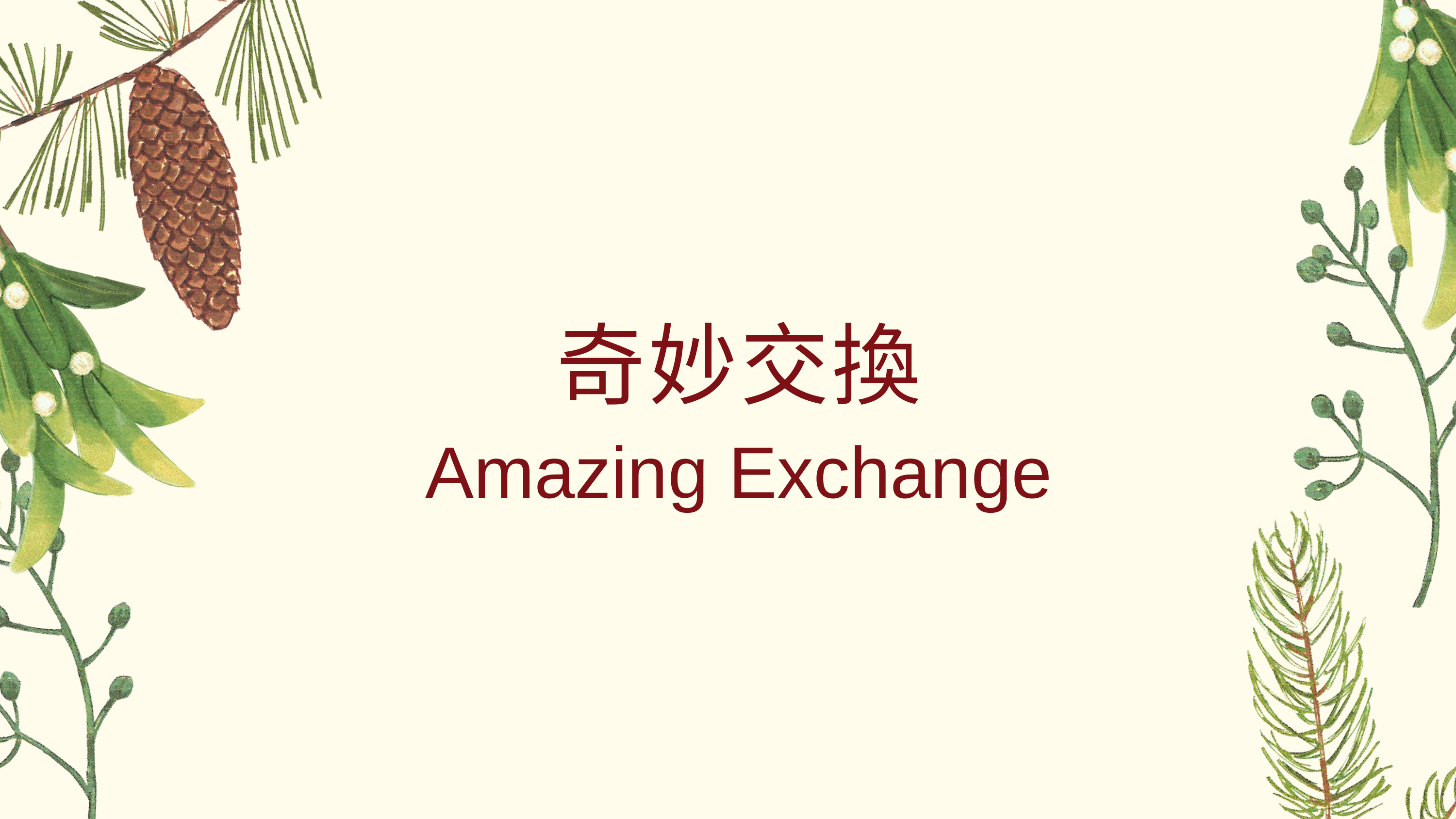

奇妙交換
Amazing Exchange
斷氣
Breathed his last